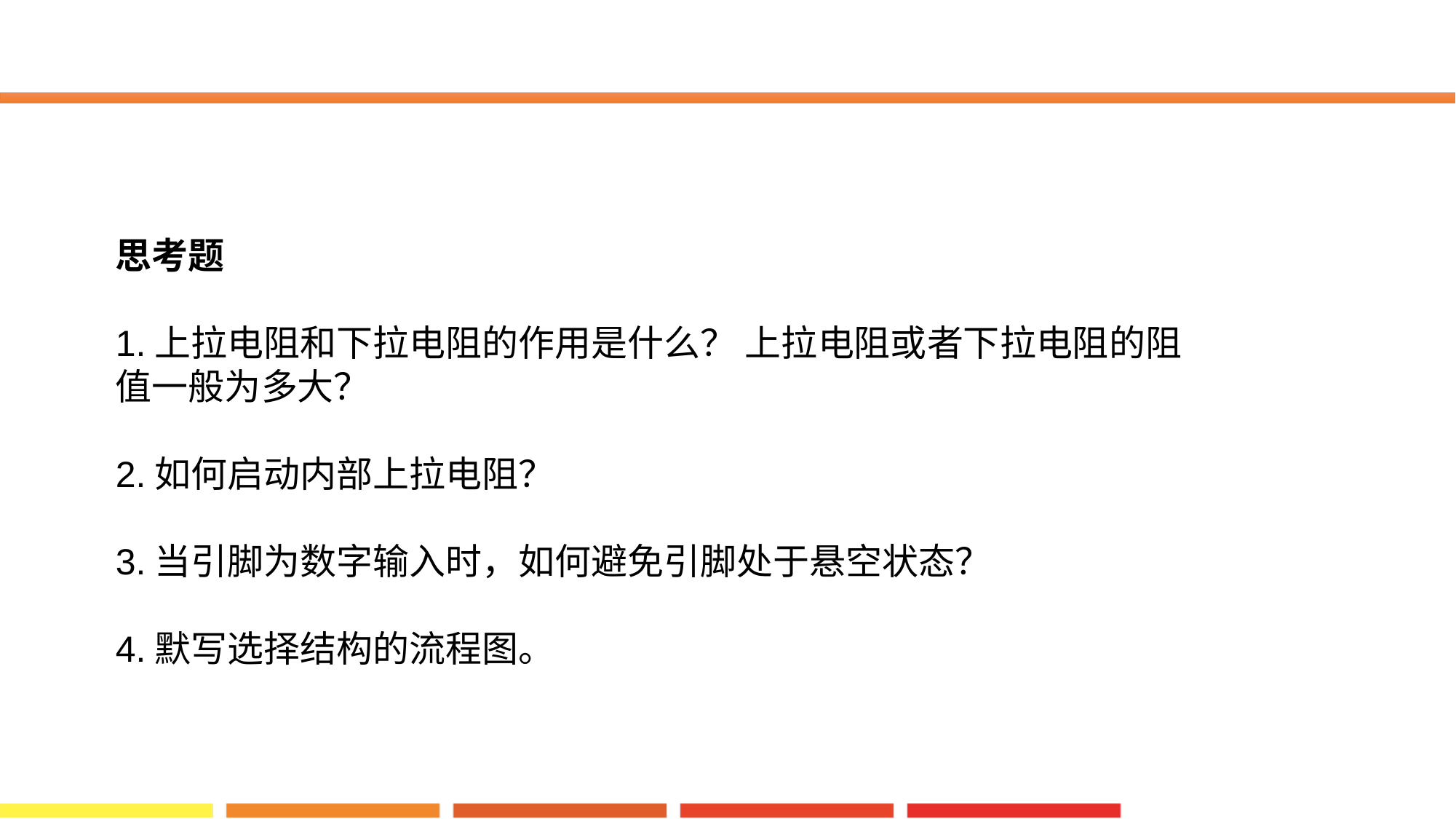

思考题

1.上拉电阻和下拉电阻的作用是什么？ 上拉电阻或者下拉电阻的阻值一般为多大？

2.如何启动内部上拉电阻？

3.当引脚为数字输入时，如何避免引脚处于悬空状态？

4.默写选择结构的流程图。